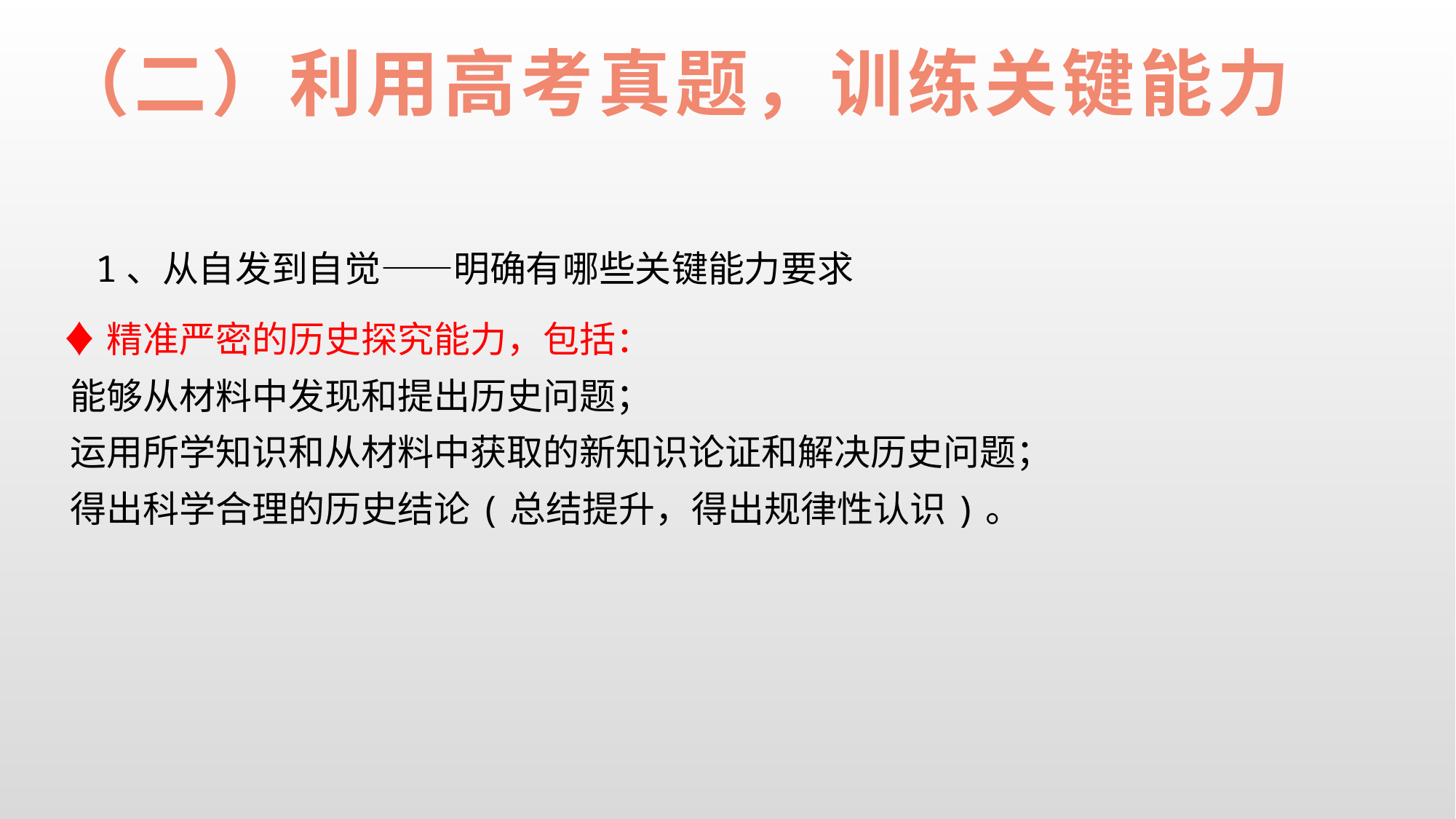

（二）利用高考真题，训练关键能力
1、从自发到自觉——明确有哪些关键能力要求
    ♦精准严密的历史探究能力，包括：
    能够从材料中发现和提出历史问题；
    运用所学知识和从材料中获取的新知识论证和解决历史问题；
    得出科学合理的历史结论(总结提升，得出规律性认识)。